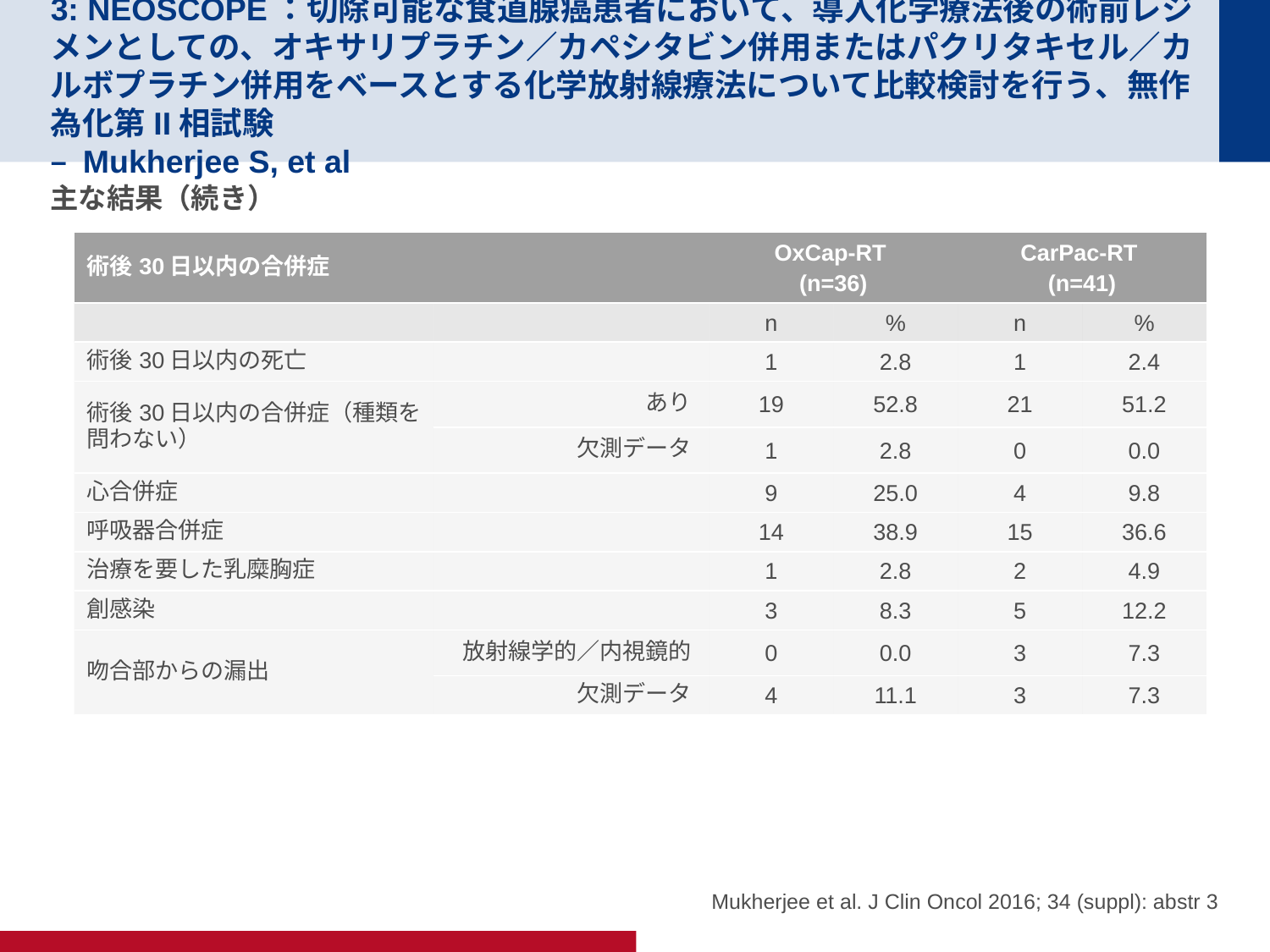

# 3: NEOSCOPE：切除可能な食道腺癌患者において、導入化学療法後の術前レジメンとしての、オキサリプラチン／カペシタビン併用またはパクリタキセル／カルボプラチン併用をベースとする化学放射線療法について比較検討を行う、無作為化第II相試験 – Mukherjee S, et al
主な結果（続き）

| 術後30日以内の合併症 |  | OxCap-RT (n=36) |  | CarPac-RT (n=41) |  |
| --- | --- | --- | --- | --- | --- |
|  |  | n | % | n | % |
| 術後30日以内の死亡 |  | 1 | 2.8 | 1 | 2.4 |
| 術後30日以内の合併症（種類を問わない） | あり | 19 | 52.8 | 21 | 51.2 |
|  | 欠測データ | 1 | 2.8 | 0 | 0.0 |
| 心合併症 |  | 9 | 25.0 | 4 | 9.8 |
| 呼吸器合併症 |  | 14 | 38.9 | 15 | 36.6 |
| 治療を要した乳糜胸症 |  | 1 | 2.8 | 2 | 4.9 |
| 創感染 |  | 3 | 8.3 | 5 | 12.2 |
| 吻合部からの漏出 | 放射線学的／内視鏡的 | 0 | 0.0 | 3 | 7.3 |
|  | 欠測データ | 4 | 11.1 | 3 | 7.3 |
Mukherjee et al. J Clin Oncol 2016; 34 (suppl): abstr 3